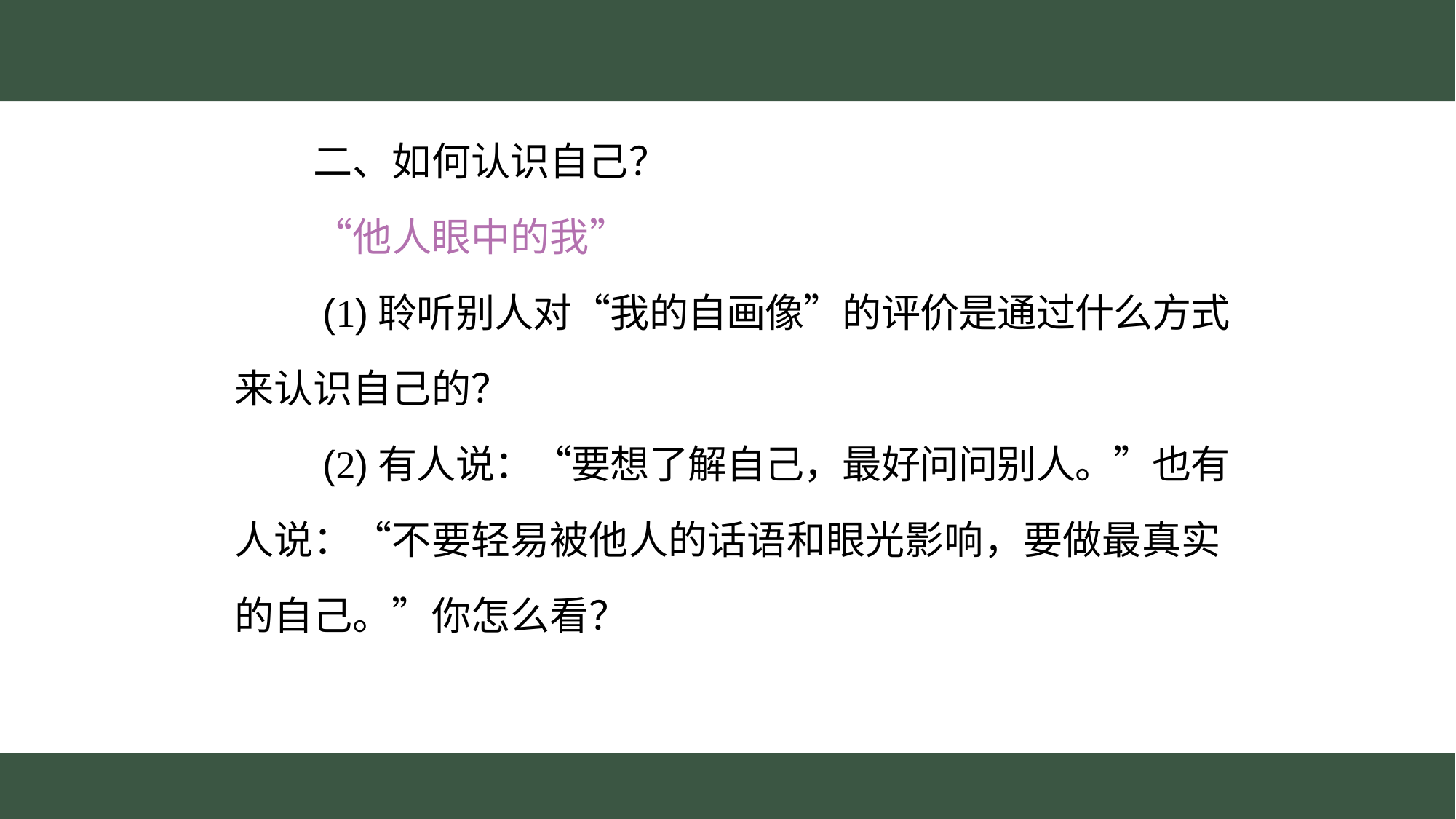

二、如何认识自己？
　　“他人眼中的我”
　　(1)聆听别人对“我的自画像”的评价是通过什么方式
来认识自己的？
　　(2)有人说：“要想了解自己，最好问问别人。”也有
人说：“不要轻易被他人的话语和眼光影响，要做最真实
的自己。”你怎么看？